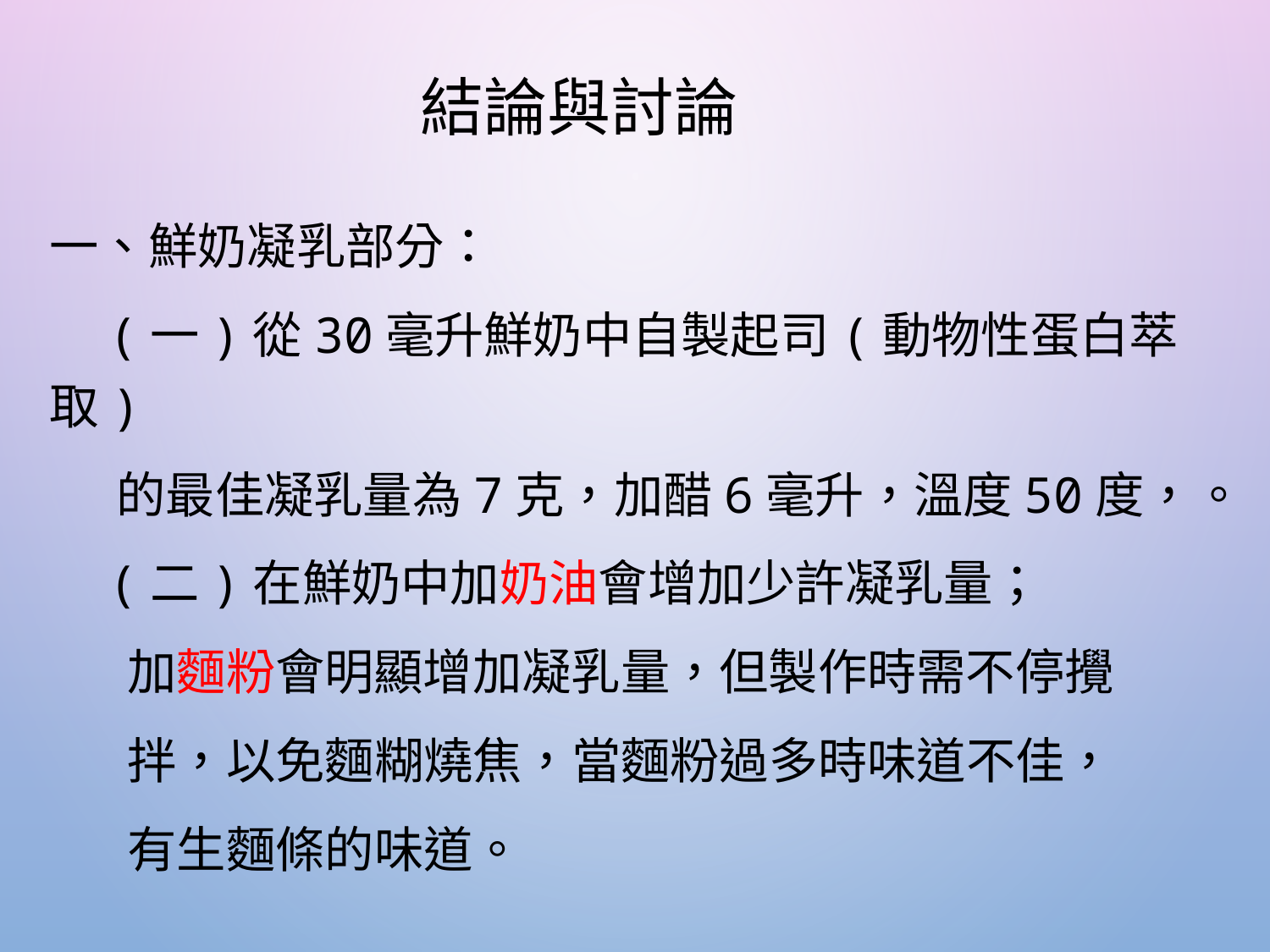

# 結論與討論
一、鮮奶凝乳部分：
  (一)從30毫升鮮奶中自製起司(動物性蛋白萃取)
     的最佳凝乳量為7克，加醋6毫升，溫度50度，。
  (二)在鮮奶中加奶油會增加少許凝乳量；
      加麵粉會明顯增加凝乳量，但製作時需不停攪
      拌，以免麵糊燒焦，當麵粉過多時味道不佳，
      有生麵條的味道。